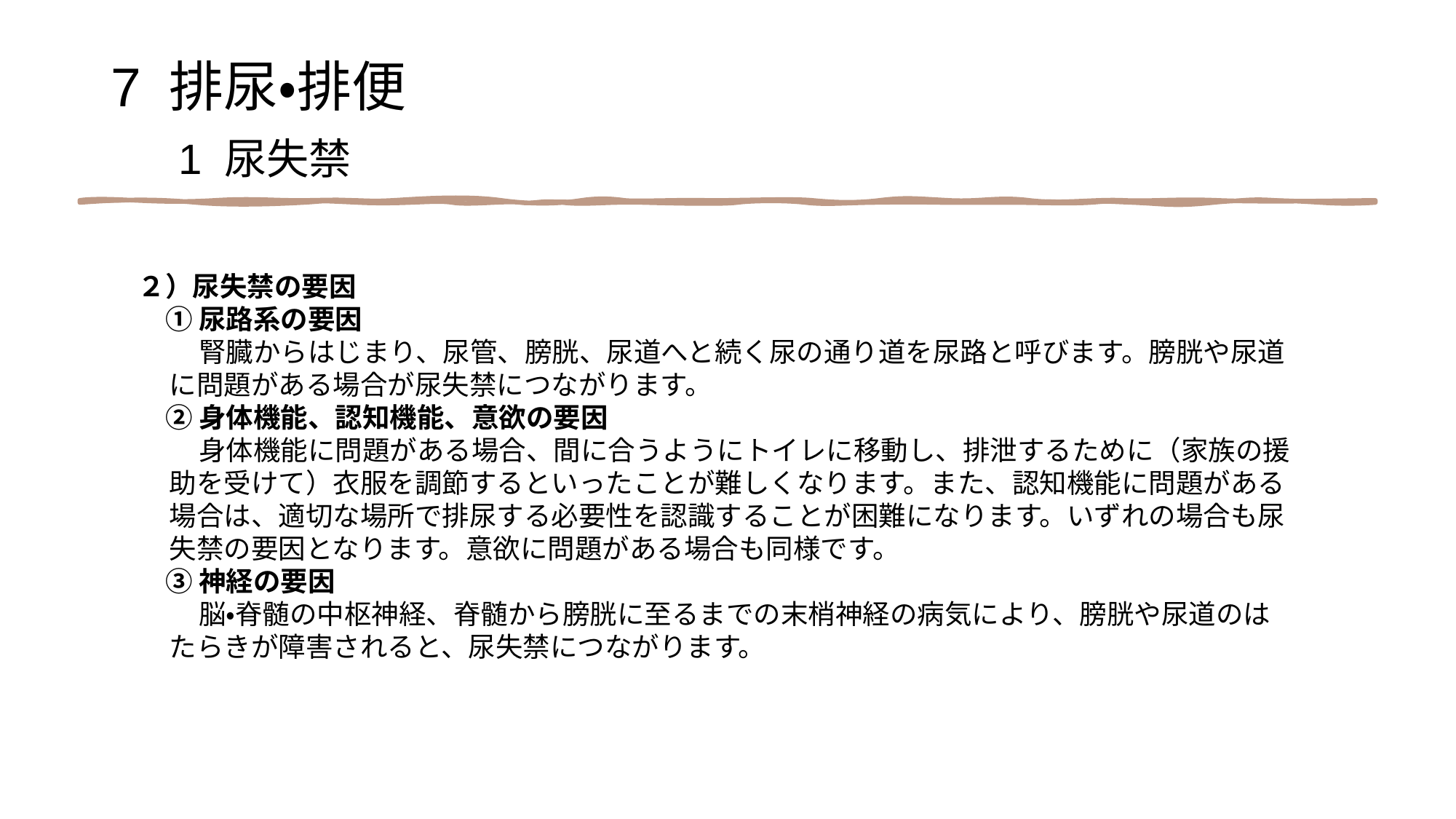

7 排尿・排便
　1 尿失禁

２）尿失禁の要因
　① 尿路系の要因
　　 腎臓からはじまり、尿管、膀胱、尿道へと続く尿の通り道を尿路と呼びます。膀胱や尿道
    に問題がある場合が尿失禁につながります。
　② 身体機能、認知機能、意欲の要因
　　 身体機能に問題がある場合、間に合うようにトイレに移動し、排泄するために（家族の援
    助を受けて）衣服を調節するといったことが難しくなります。また、認知機能に問題がある
    場合は、適切な場所で排尿する必要性を認識することが困難になります。いずれの場合も尿
    失禁の要因となります。意欲に問題がある場合も同様です。
　③ 神経の要因
　　 脳・脊髄の中枢神経、脊髄から膀胱に至るまでの末梢神経の病気により、膀胱や尿道のは
    たらきが障害されると、尿失禁につながります。